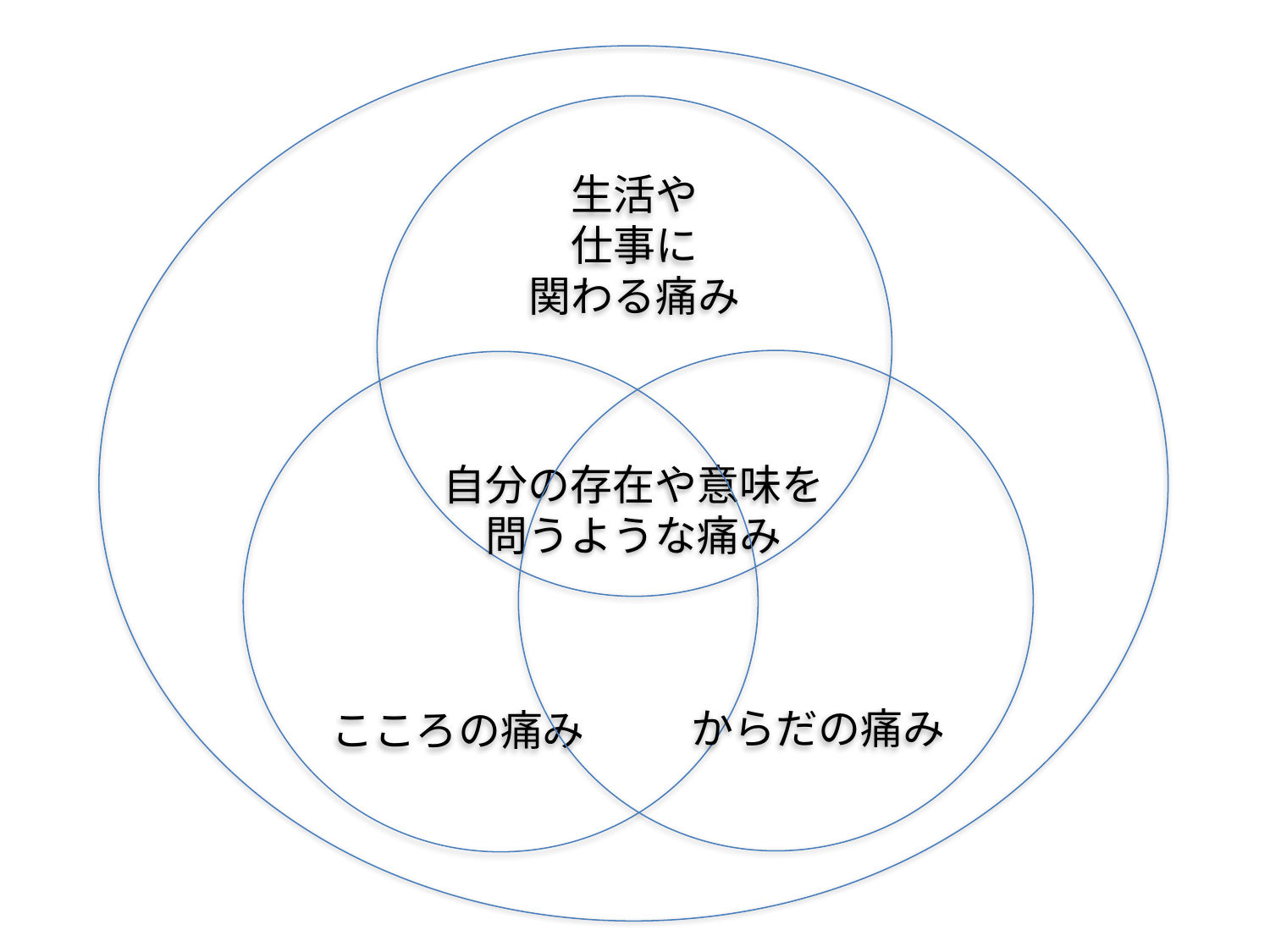

自分の存在や意味を
問うような痛み

生活や
仕事に
関わる痛み

からだの痛み

こころの痛み